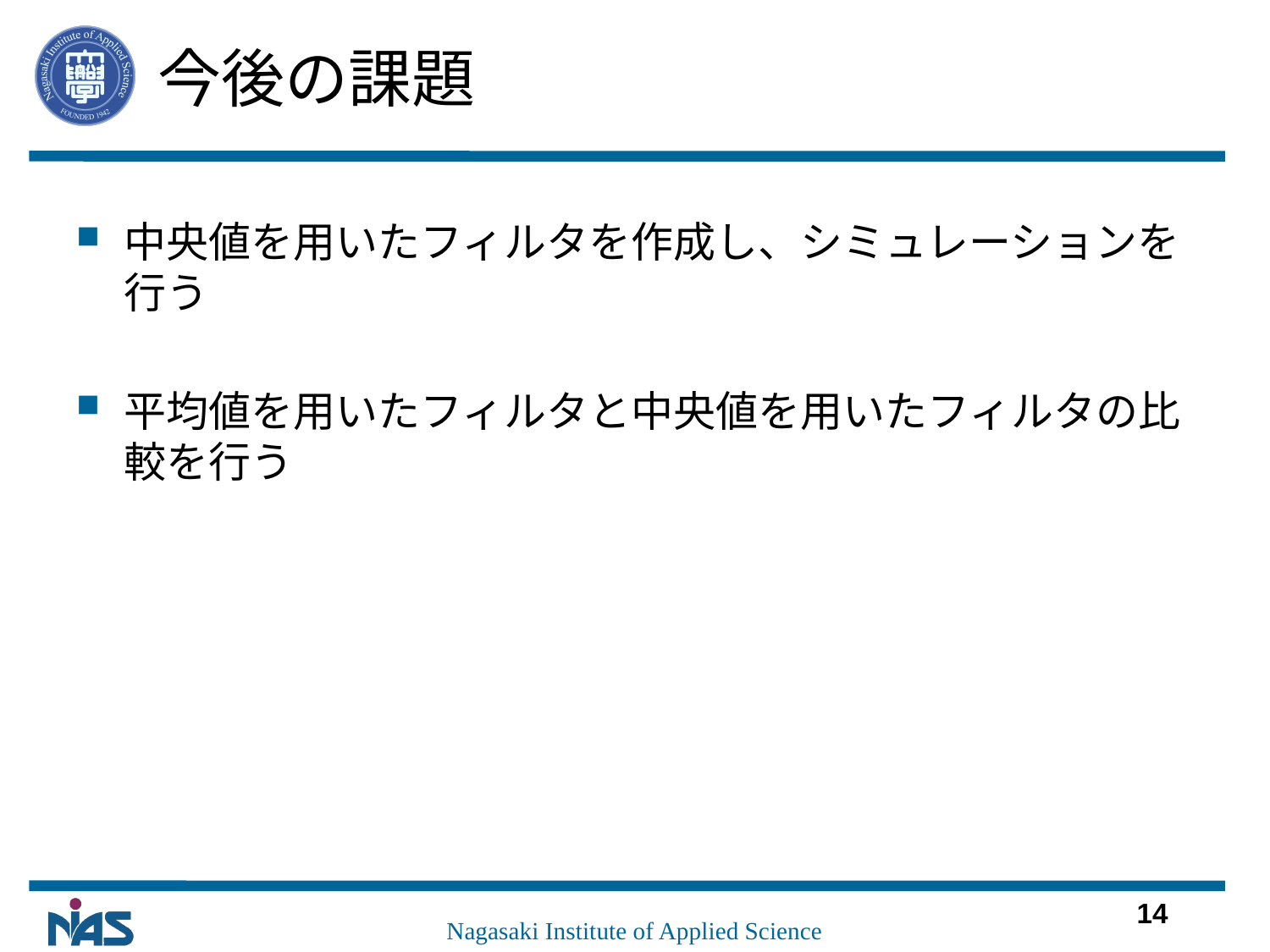

# 今後の課題
中央値を用いたフィルタを作成し、シミュレーションを行う

平均値を用いたフィルタと中央値を用いたフィルタの比較を行う